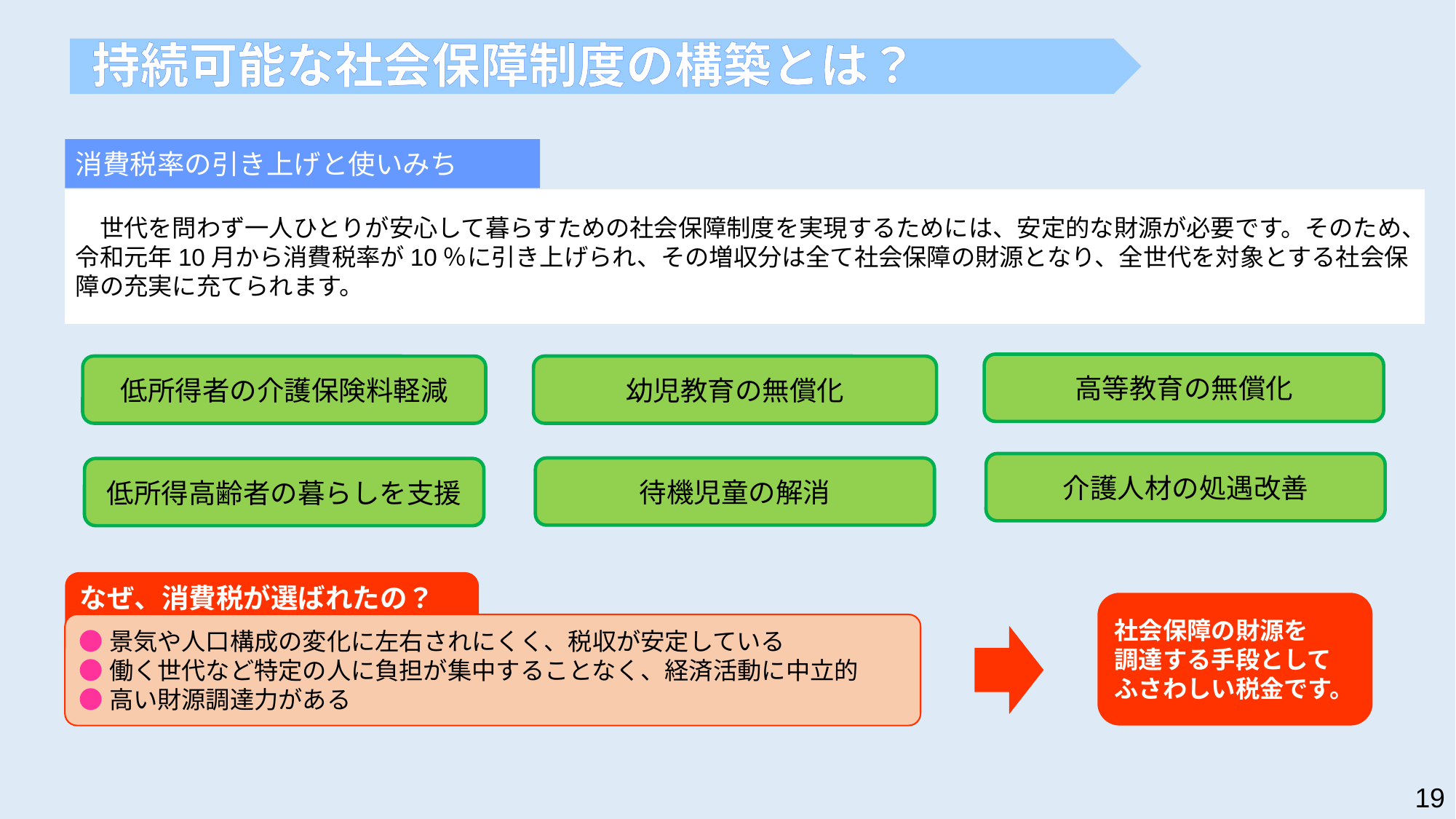

持続可能な社会保障制度の構築とは？

消費税率の引き上げと使いみち
　世代を問わず一人ひとりが安心して暮らすための社会保障制度を実現するためには、安定的な財源が必要です。そのため、令和元年10月から消費税率が10％に引き上げられ、その増収分は全て社会保障の財源となり、全世代を対象とする社会保障の充実に充てられます。
高等教育の無償化
低所得者の介護保険料軽減
幼児教育の無償化
介護人材の処遇改善
待機児童の解消
低所得高齢者の暮らしを支援
なぜ、消費税が選ばれたの？

●景気や人口構成の変化に左右されにくく、税収が安定している
●働く世代など特定の人に負担が集中することなく、経済活動に中立的
●高い財源調達力がある
社会保障の財源を
調達する手段として
ふさわしい税金です。

19